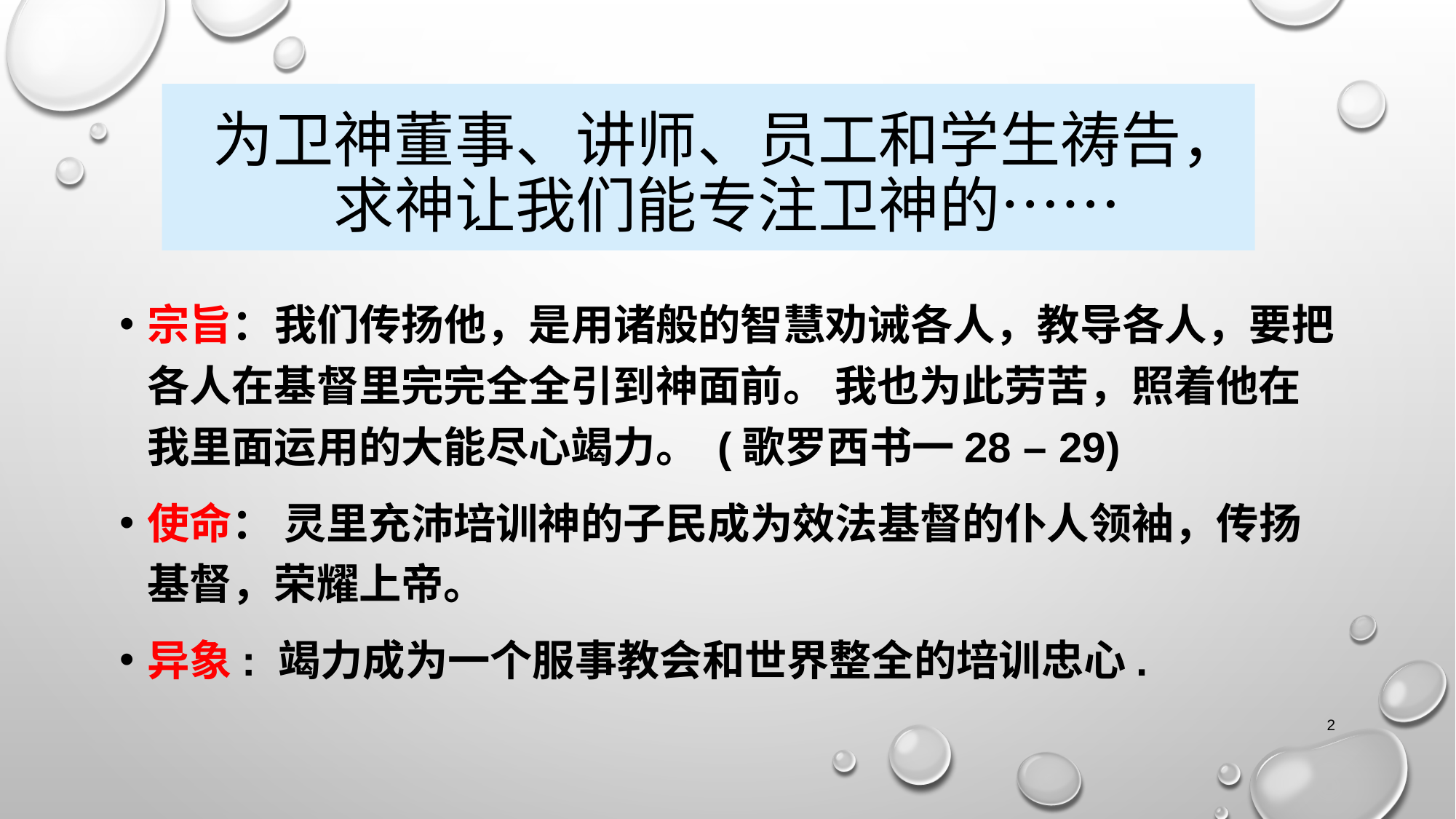

# 为卫神董事、讲师、员工和学生祷告， 求神让我们能专注卫神的……

宗旨：我们传扬他，是用诸般的智慧劝诫各人，教导各人，要把各人在基督里完完全全引到神面前。 我也为此劳苦，照着他在我里面运用的大能尽心竭力。 (歌罗西书一28 – 29)
使命： 灵里充沛培训神的子民成为效法基督的仆人领袖，传扬基督，荣耀上帝。
异象: 竭力成为一个服事教会和世界整全的培训忠心.
2